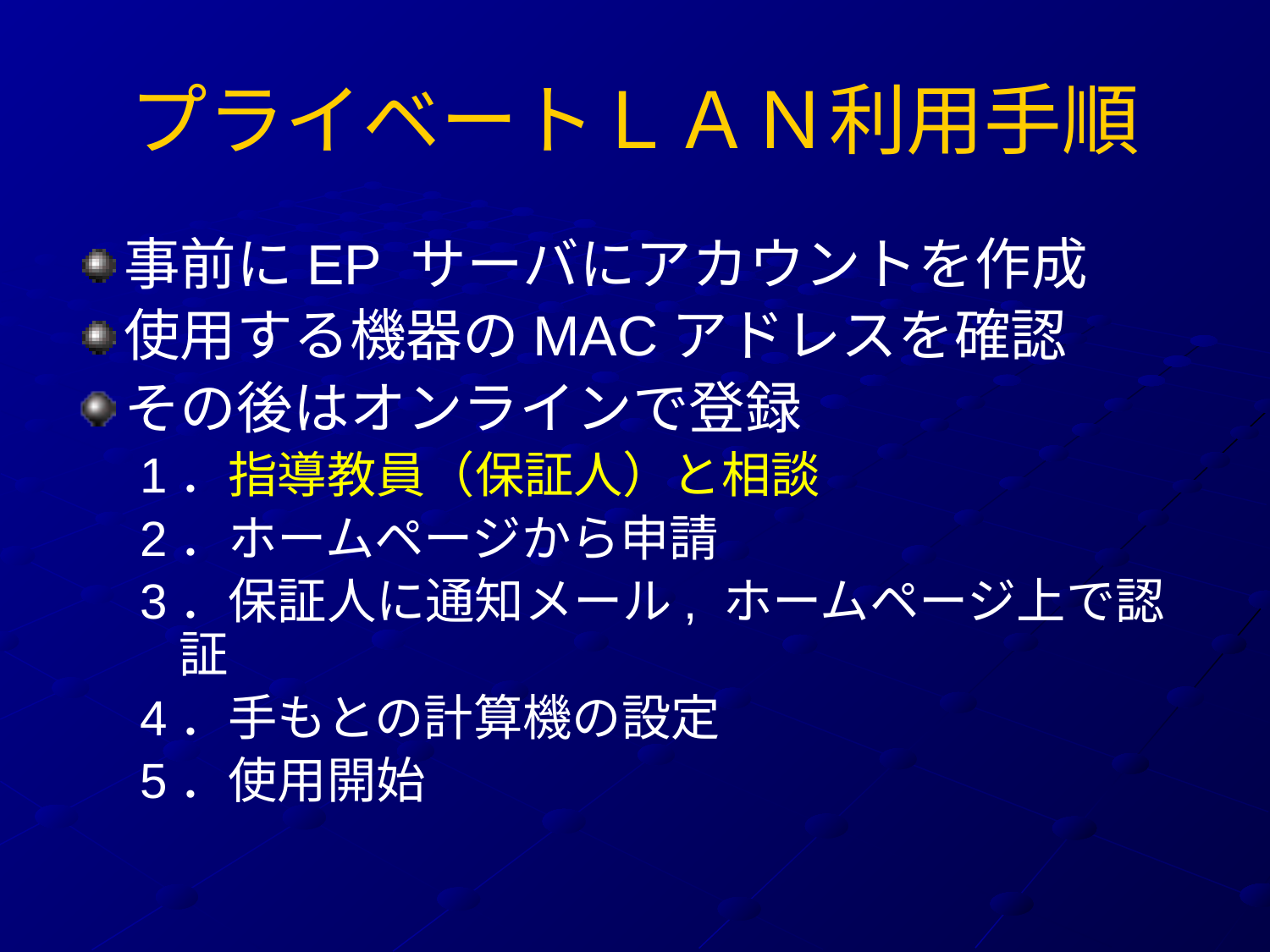

# プライベートＬＡＮ利用手順
事前にEP サーバにアカウントを作成
使用する機器のMACアドレスを確認
その後はオンラインで登録
1．指導教員（保証人）と相談
2．ホームページから申請
3．保証人に通知メール, ホームページ上で認証
4．手もとの計算機の設定
5．使用開始